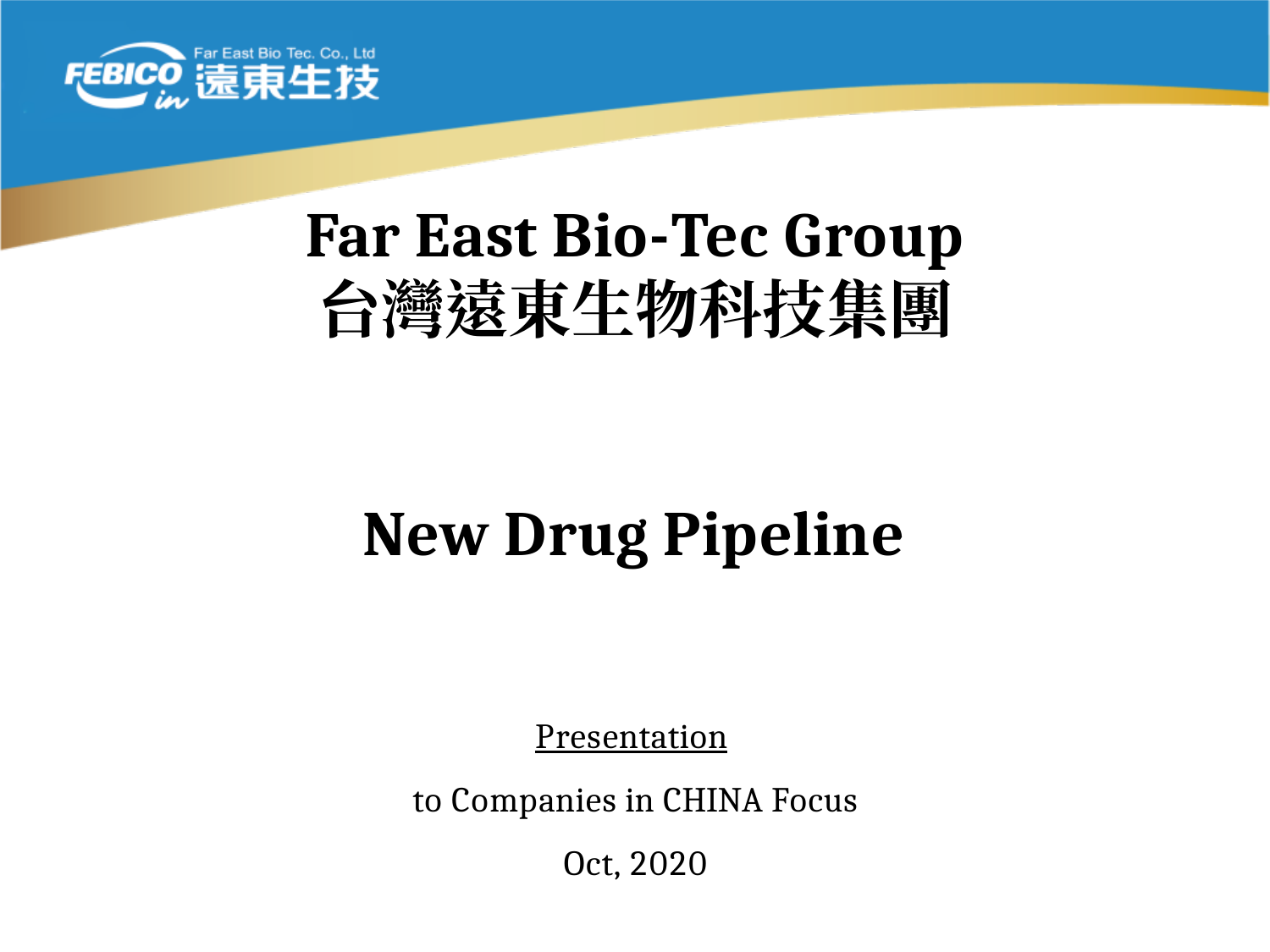

Far East Bio-Tec Group
台灣遠東生物科技集團
New Drug Pipeline
Presentation
to Companies in CHINA Focus
Oct, 2020